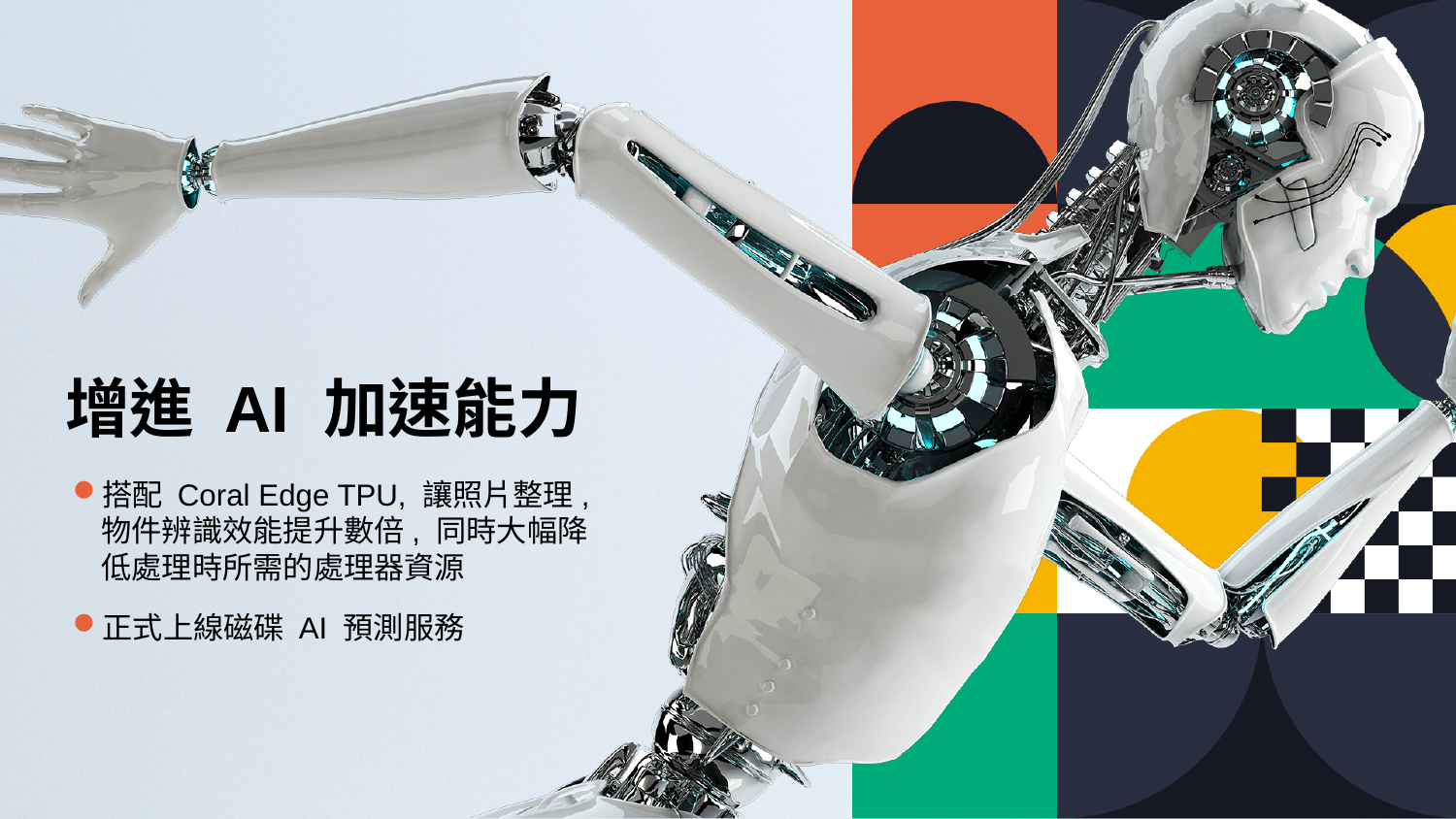

增進 AI 加速能力
搭配 Coral Edge TPU, 讓照片整理, 物件辨識效能提升數倍, 同時大幅降低處理時所需的處理器資源
正式上線磁碟 AI 預測服務